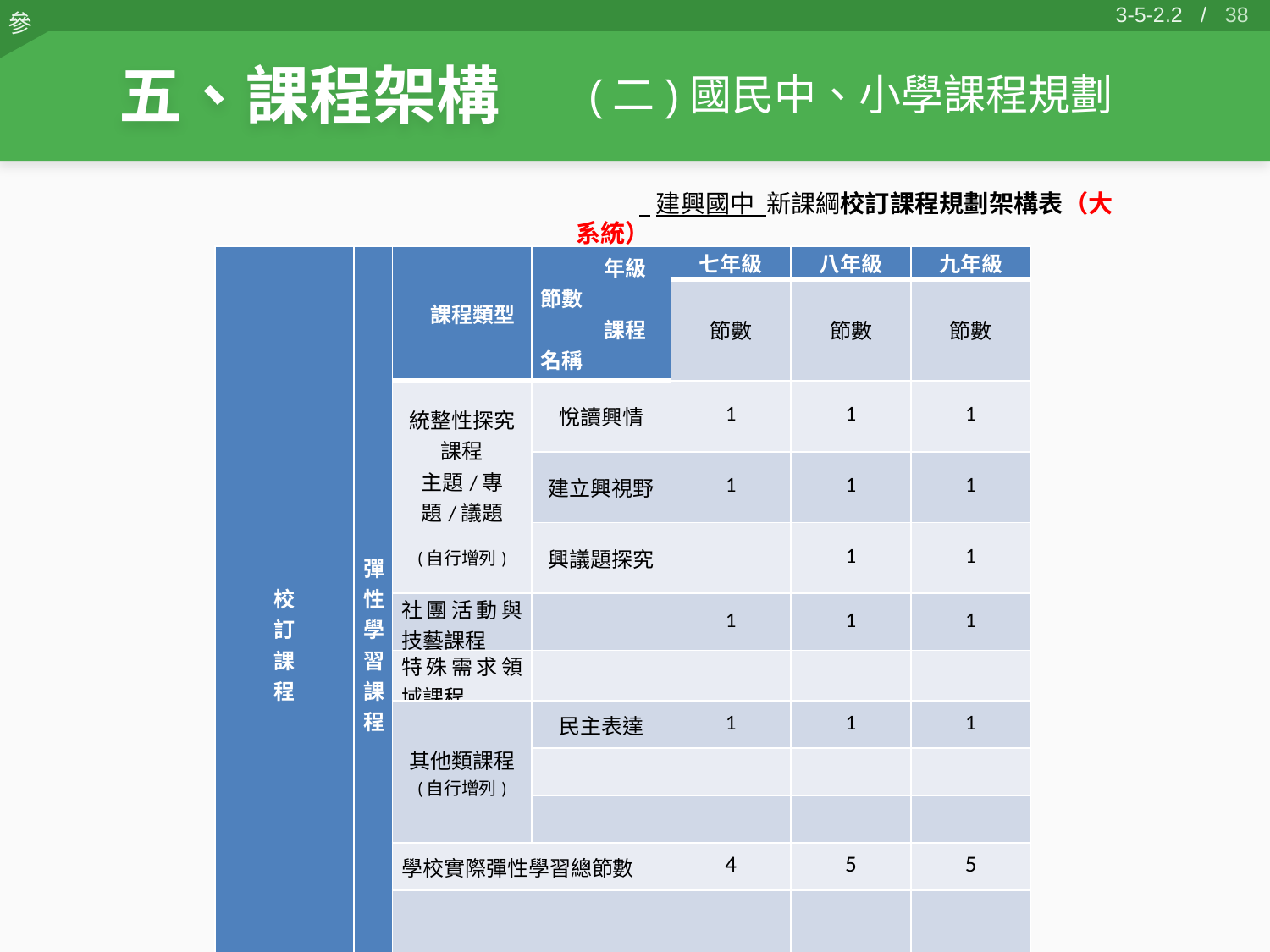

38
3-5-2.2   /
五、課程架構
(二)國民中、小學課程規劃
  建興國中  新課綱校訂課程規劃架構表（大系統）

| 校 訂 課 程 | 彈性學習課程 | 課程類型 | 年級節數 課程名稱 | 七年級 | 八年級 | 九年級 |
| --- | --- | --- | --- | --- | --- | --- |
|  |  |  |  | 節數 | 節數 | 節數 |
|  |  | 統整性探究課程 主題/專題/議題   (自行增列) | 悅讀興情 | 1 | 1 | 1 |
|  |  |  | 建立興視野 | 1 | 1 | 1 |
|  |  |  | 興議題探究 |  | 1 | 1 |
|  |  | 社團活動與技藝課程 |  | 1 | 1 | 1 |
|  |  | 特殊需求領域課程 |  |  |  |  |
|  |  | 其他類課程 (自行增列) | 民主表達 | 1 | 1 | 1 |
|  |  |  |  |  |  |  |
|  |  |  |  |  |  |  |
|  |  | 學校實際彈性學習總節數 |  | 4 | 5 | 5 |
|  |  | 課綱規範彈性學習節數 |  | 3-6 | 3-6 | 3-6 |